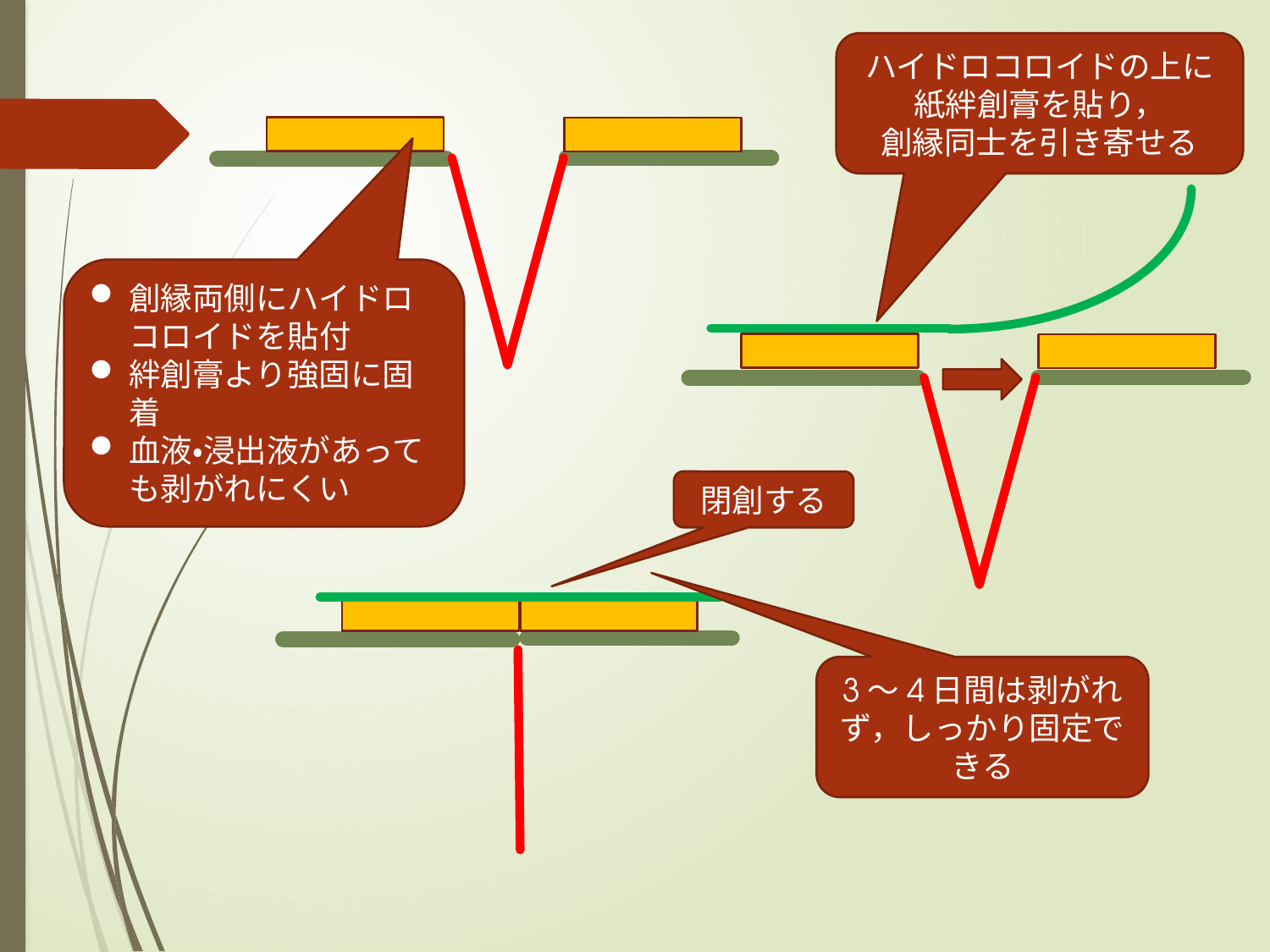

ハイドロコロイドの上に紙絆創膏を貼り，
創縁同士を引き寄せる

創縁両側にハイドロコロイドを貼付
絆創膏より強固に固着
血液・浸出液があっても剥がれにくい

閉創する

3～4日間は剥がれず，しっかり固定できる